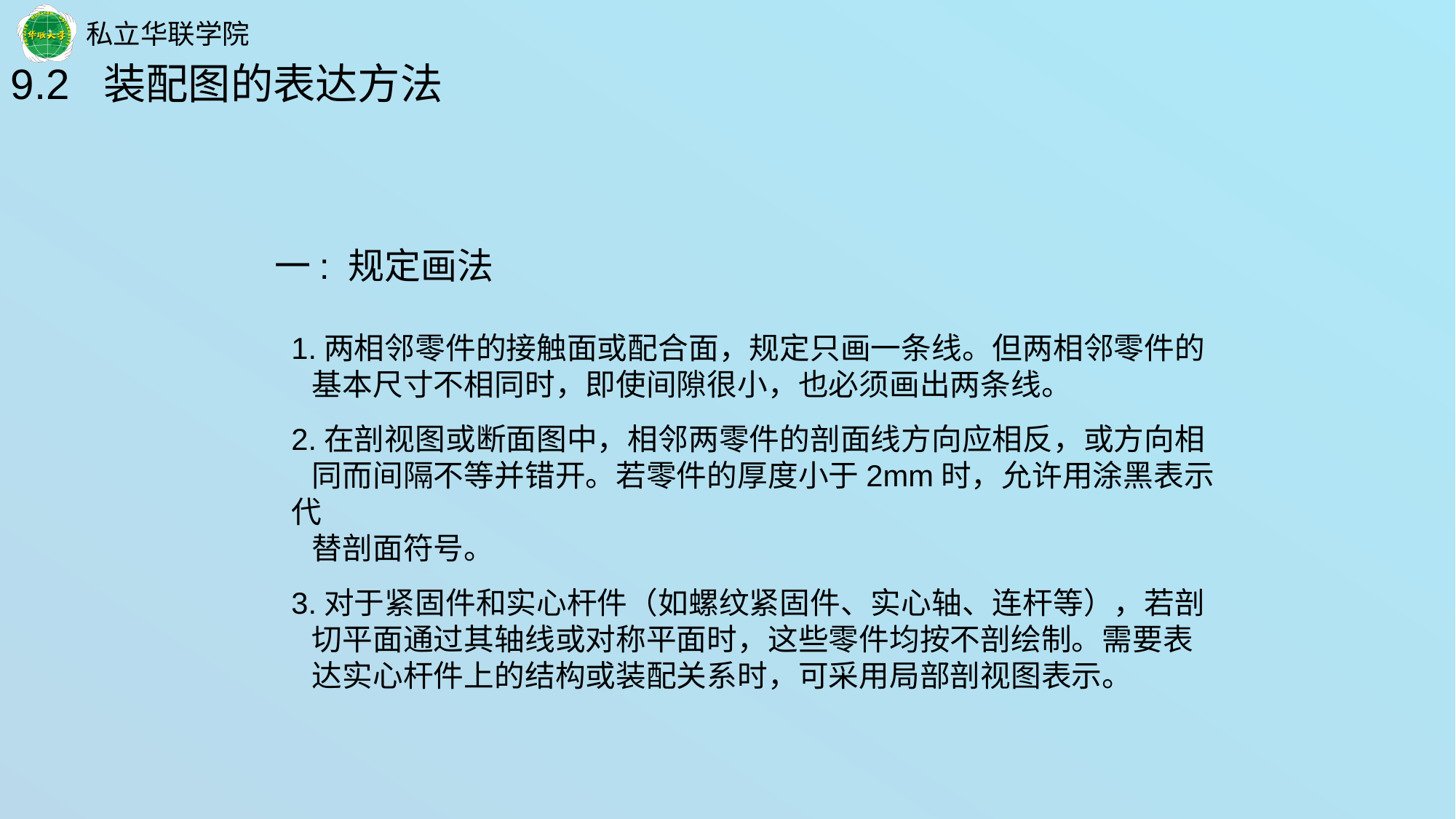

9.2  装配图的表达方法
一: 规定画法
1.两相邻零件的接触面或配合面，规定只画一条线。但两相邻零件的
  基本尺寸不相同时，即使间隙很小，也必须画出两条线。
2.在剖视图或断面图中，相邻两零件的剖面线方向应相反，或方向相
  同而间隔不等并错开。若零件的厚度小于2mm时，允许用涂黑表示代
  替剖面符号。
3.对于紧固件和实心杆件（如螺纹紧固件、实心轴、连杆等），若剖
  切平面通过其轴线或对称平面时，这些零件均按不剖绘制。需要表
  达实心杆件上的结构或装配关系时，可采用局部剖视图表示。